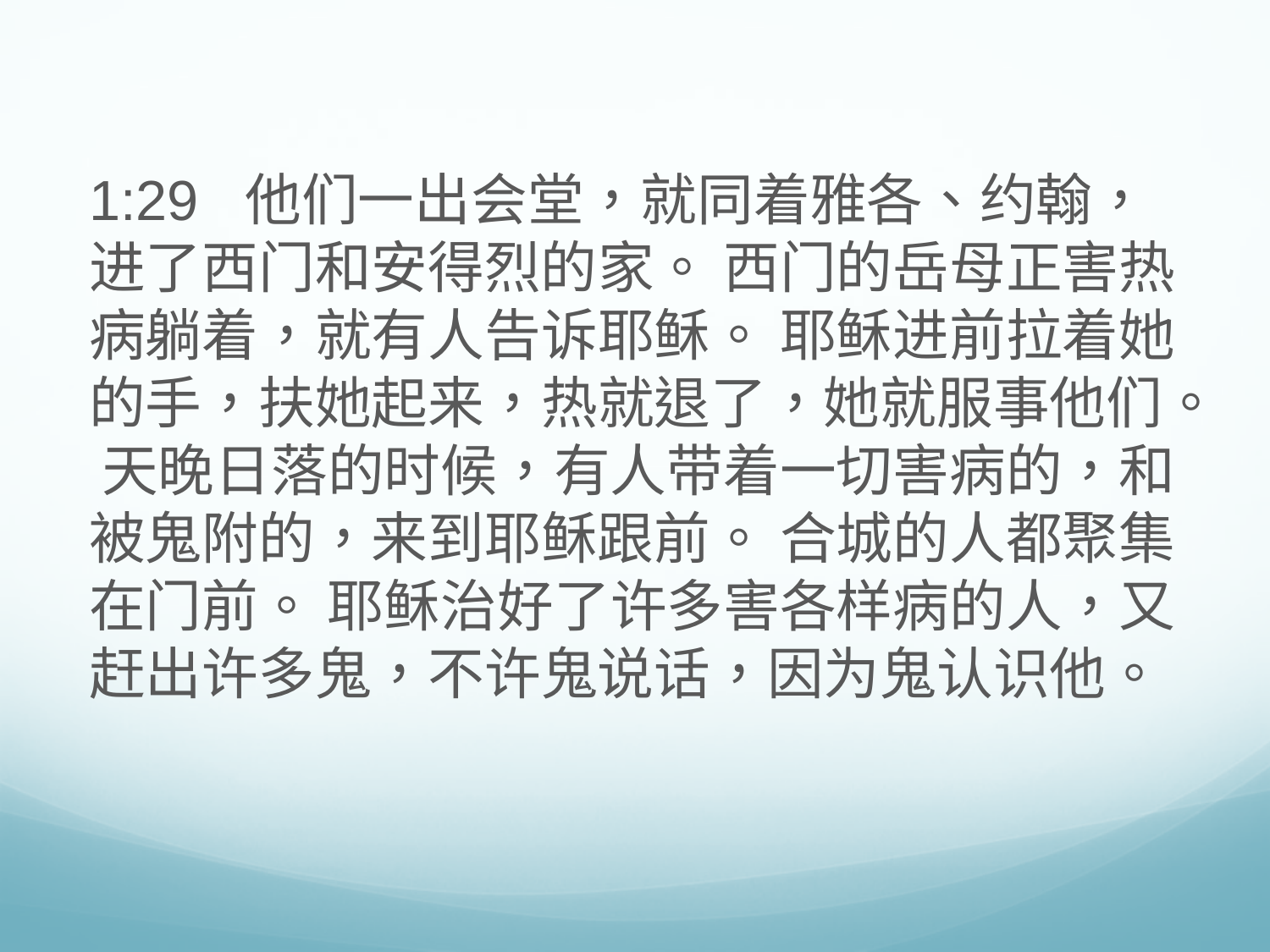

1:29	 他们一出会堂，就同着雅各、约翰，进了西门和安得烈的家。 西门的岳母正害热病躺着，就有人告诉耶稣。 耶稣进前拉着她的手，扶她起来，热就退了，她就服事他们。 天晚日落的时候，有人带着一切害病的，和被鬼附的，来到耶稣跟前。 合城的人都聚集在门前。 耶稣治好了许多害各样病的人，又赶出许多鬼，不许鬼说话，因为鬼认识他。